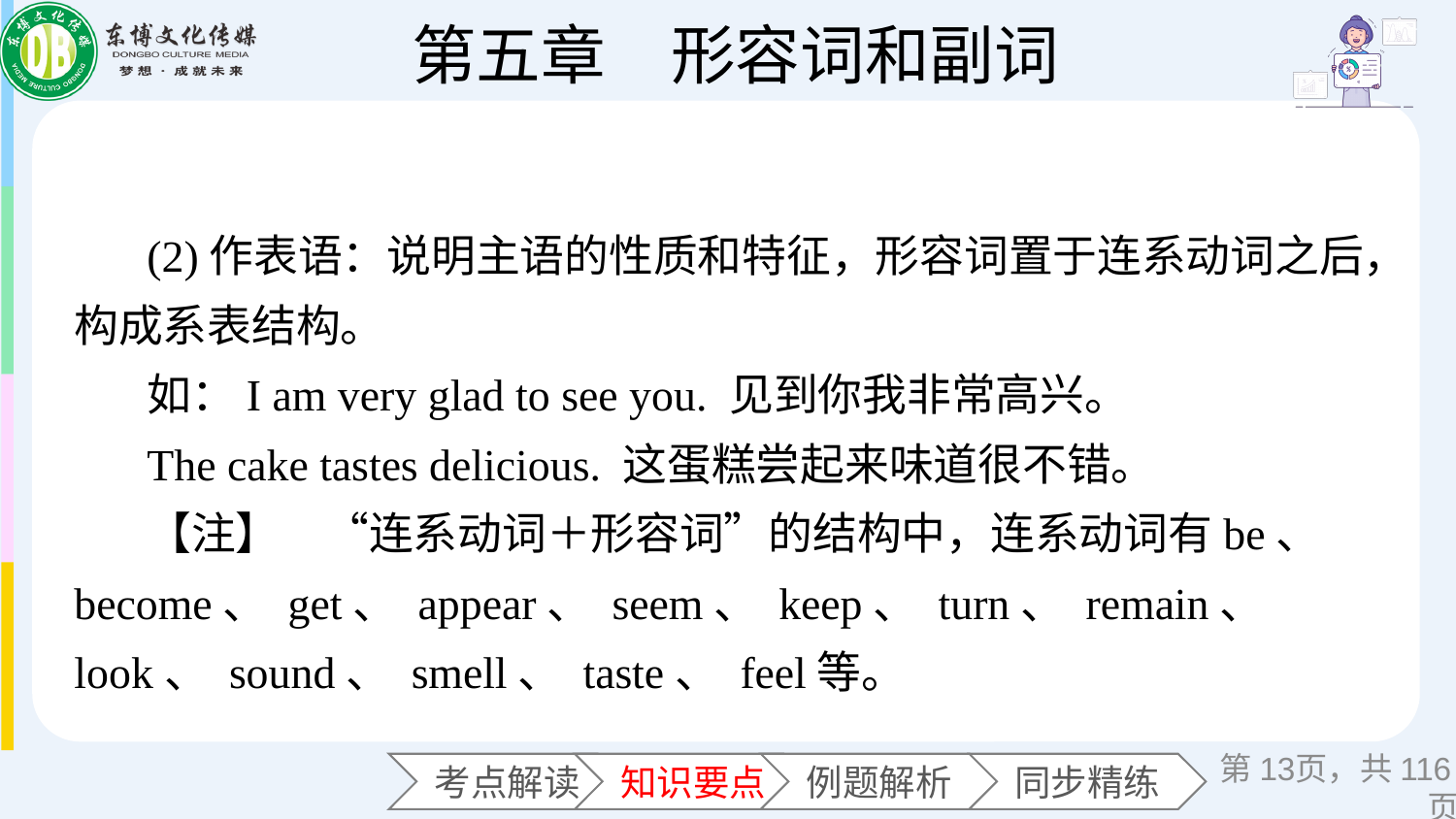

(2)作表语：说明主语的性质和特征，形容词置于连系动词之后，构成系表结构。
如：I am very glad to see you. 见到你我非常高兴。
The cake tastes delicious. 这蛋糕尝起来味道很不错。
【注】　“连系动词＋形容词”的结构中，连系动词有be、 become、 get、 appear、 seem、 keep、 turn、 remain、 look、 sound、 smell、 taste、 feel等。
第13页，共116页